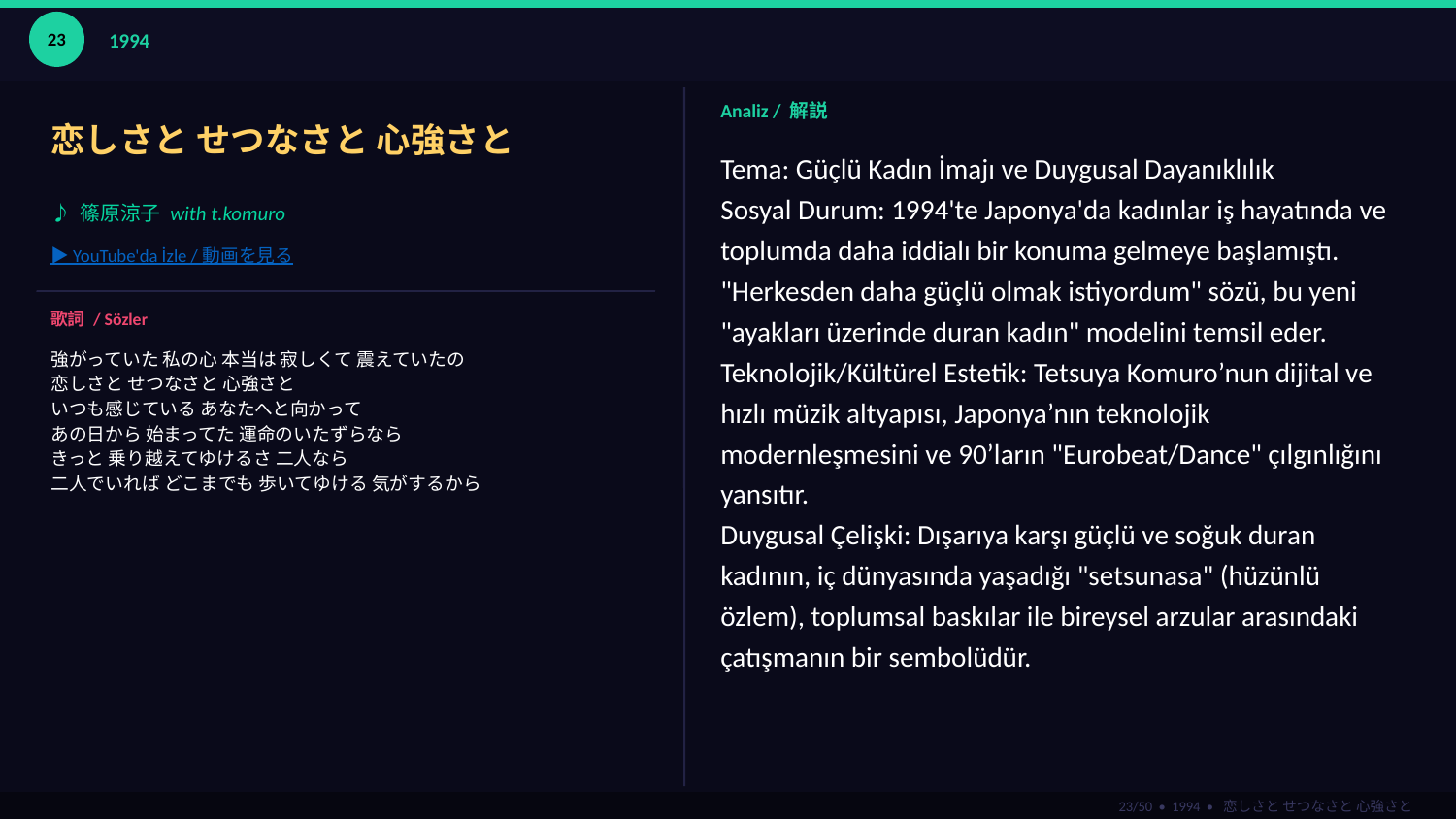

23
1994
恋しさと せつなさと 心強さと

Analiz / 解説
Tema: Güçlü Kadın İmajı ve Duygusal Dayanıklılık
Sosyal Durum: 1994'te Japonya'da kadınlar iş hayatında ve toplumda daha iddialı bir konuma gelmeye başlamıştı. "Herkesden daha güçlü olmak istiyordum" sözü, bu yeni "ayakları üzerinde duran kadın" modelini temsil eder.
Teknolojik/Kültürel Estetik: Tetsuya Komuro’nun dijital ve hızlı müzik altyapısı, Japonya’nın teknolojik modernleşmesini ve 90’ların "Eurobeat/Dance" çılgınlığını yansıtır.
Duygusal Çelişki: Dışarıya karşı güçlü ve soğuk duran kadının, iç dünyasında yaşadığı "setsunasa" (hüzünlü özlem), toplumsal baskılar ile bireysel arzular arasındaki çatışmanın bir sembolüdür.
♪ 篠原涼子 with t.komuro
▶ YouTube'da İzle / 動画を見る

歌詞 / Sözler
強がっていた 私の心 本当は 寂しくて 震えていたの
恋しさと せつなさと 心強さと
いつも感じている あなたへと向かって
あの日から 始まってた 運命のいたずらなら
きっと 乗り越えてゆけるさ 二人なら
二人でいれば どこまでも 歩いてゆける 気がするから

23/50  •  1994  •  恋しさと せつなさと 心強さと